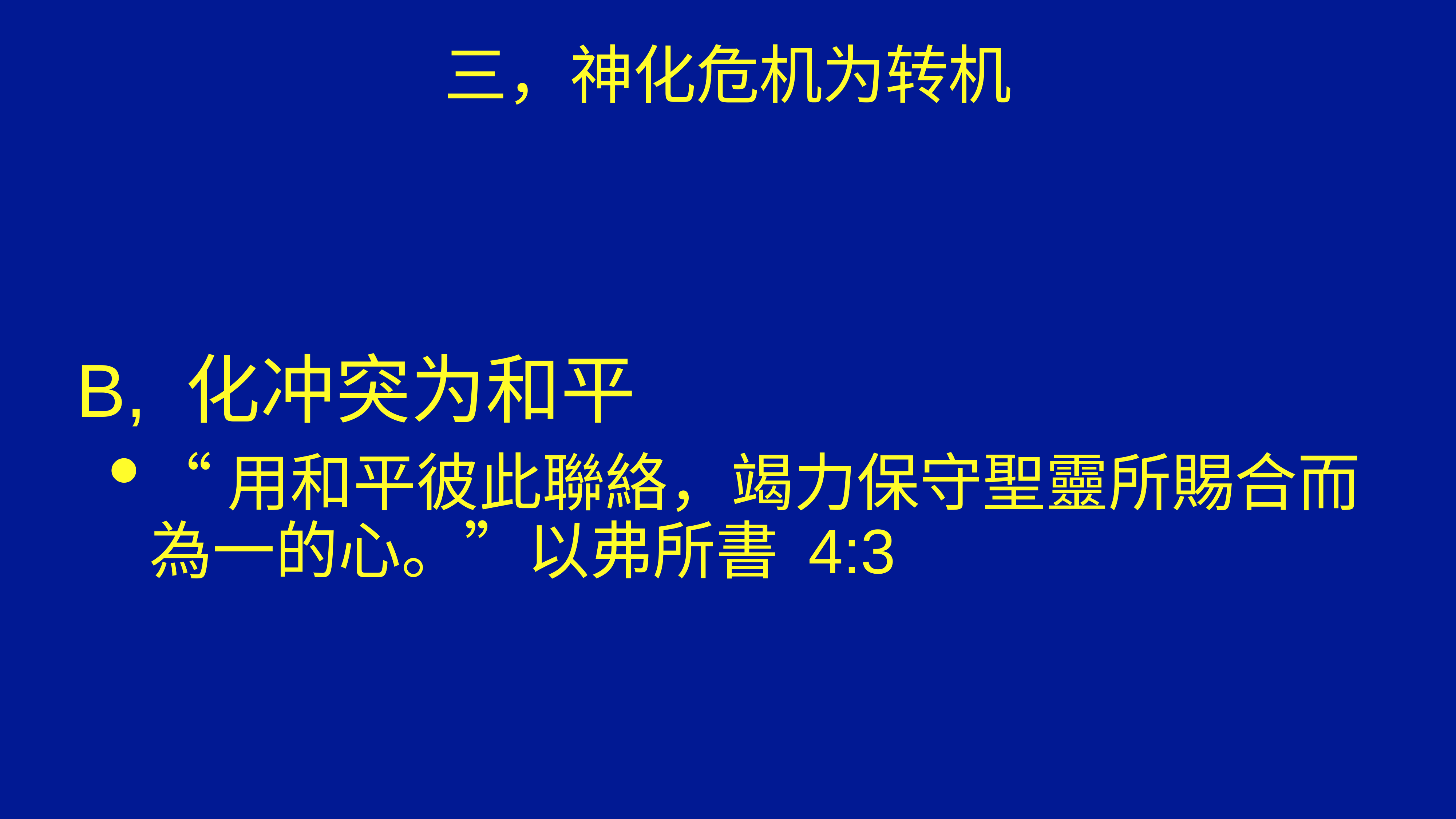

# 三，神化危机为转机
B, 化冲突为和平
“用和平彼此聯絡，竭力保守聖靈所賜合而為一的心。”以弗所書 4:3